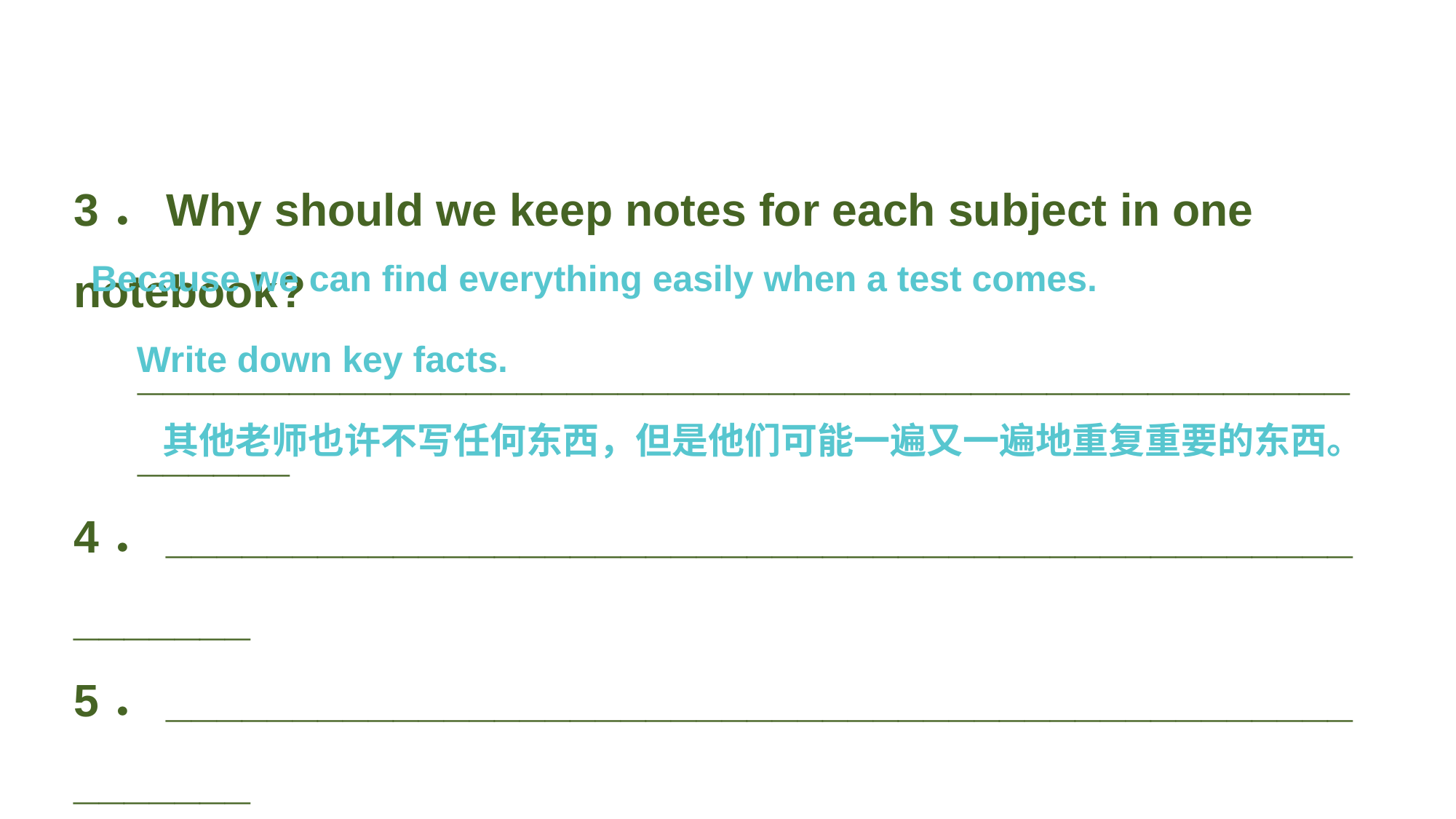

3．Why should we keep notes for each subject in one notebook?
______________________________________________________
4．______________________________________________________
5．______________________________________________________
Because we can find everything easily when a test comes.
Write down key facts.
其他老师也许不写任何东西，但是他们可能一遍又一遍地重复重要的东西。